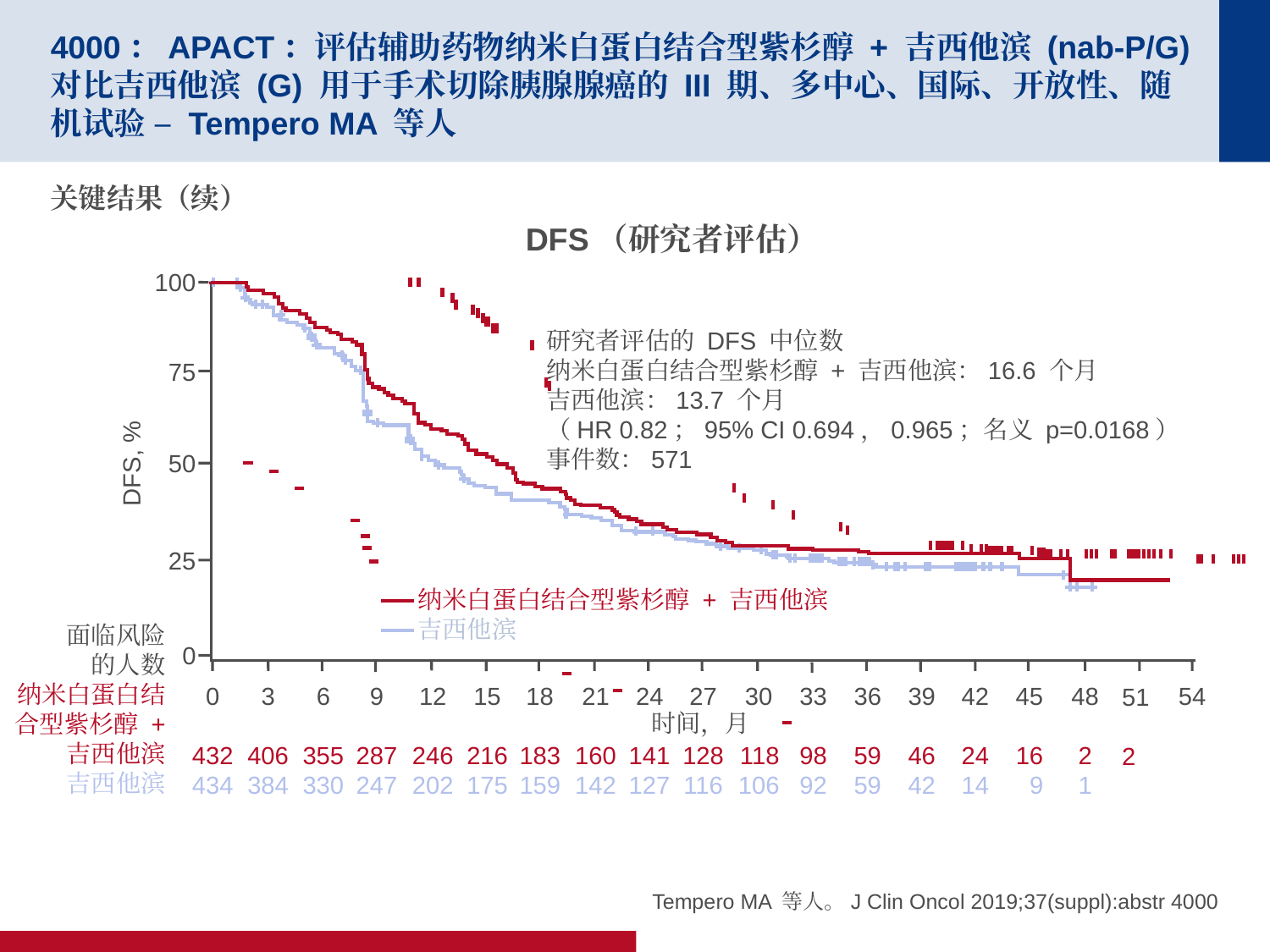

# 4000：APACT：评估辅助药物纳米白蛋白结合型紫杉醇 + 吉西他滨 (nab-P/G) 对比吉西他滨 (G) 用于手术切除胰腺腺癌的 III 期、多中心、国际、开放性、随机试验 – Tempero MA 等人
关键结果（续）

DFS（研究者评估）
100

研究者评估的 DFS 中位数
纳米白蛋白结合型紫杉醇 + 吉西他滨：16.6 个月
吉西他滨：13.7 个月
（HR 0.82；95% CI 0.694，0.965；名义 p=0.0168）
事件数：571
75

50
DFS, %

25

纳米白蛋白结合型紫杉醇 + 吉西他滨
吉西他滨
面临风险
的人数
纳米白蛋白结合型紫杉醇 + 吉西他滨
吉西他滨
0

0

432
434
3

406
384
6

355
330
9

287
247
12

246
202
15

216
175
18

183
159
21

160
142
24

141
127
27

128
116
30

118
106
33

98
92
36

59
59
39

46
42
42

24
14
45

16
9
48

2
1
54

51

2
时间，月
Tempero MA 等人。J Clin Oncol 2019;37(suppl):abstr 4000